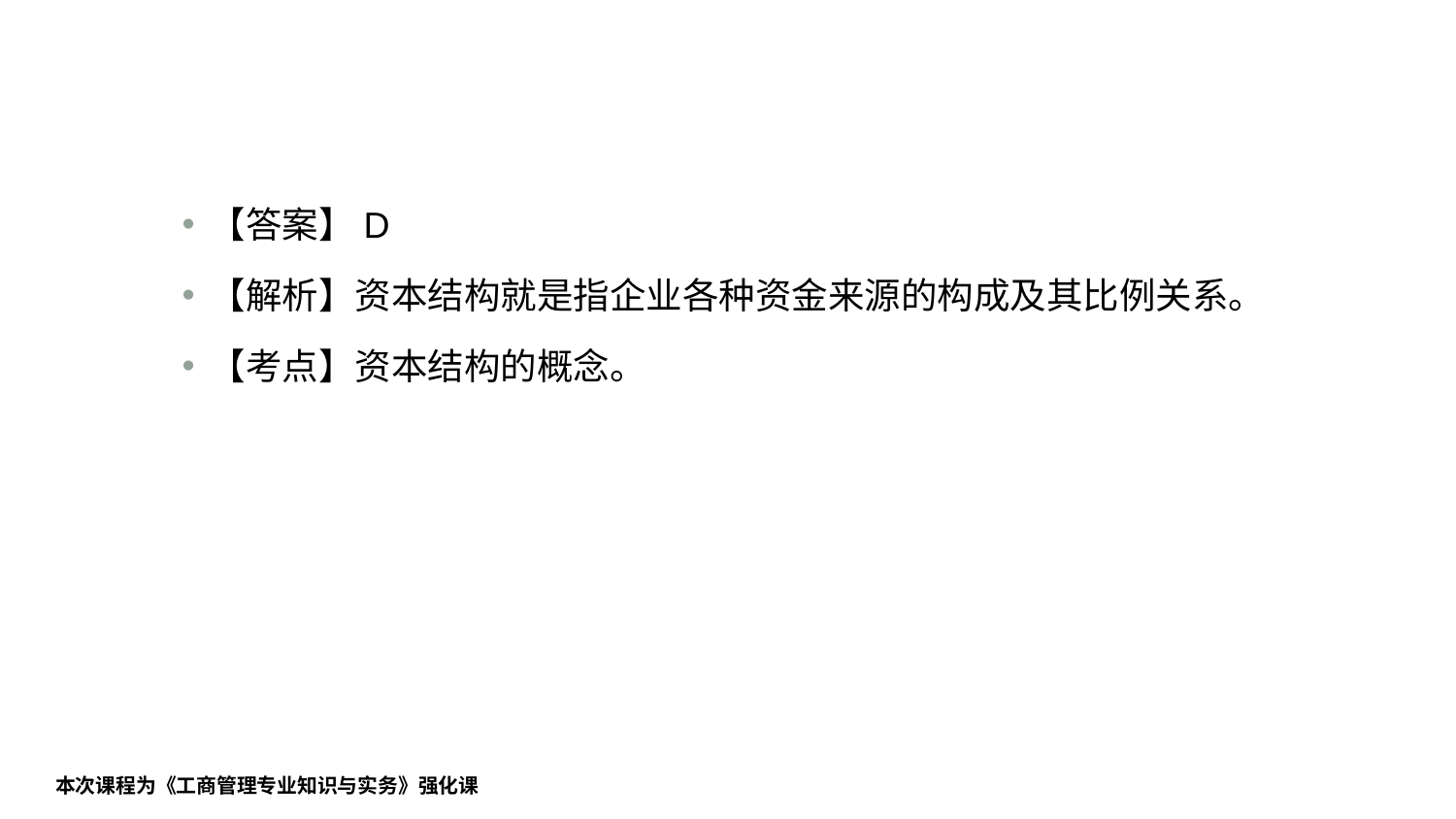

#
【答案】D
【解析】资本结构就是指企业各种资金来源的构成及其比例关系。
【考点】资本结构的概念。